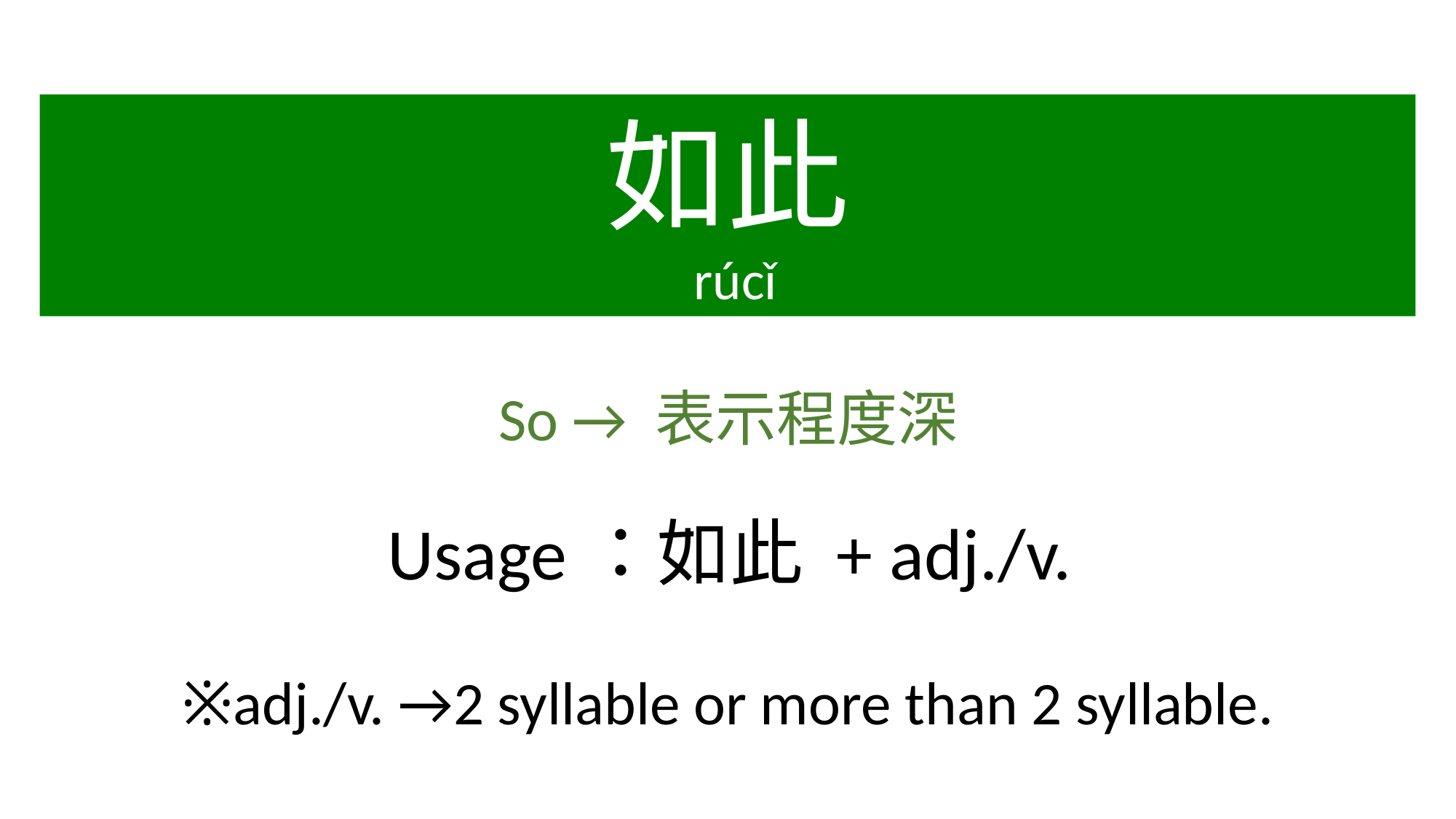

如此
                                                    rúcǐ
So → 表示程度深
Usage：如此 + adj./v.
※adj./v. →2 syllable or more than 2 syllable.